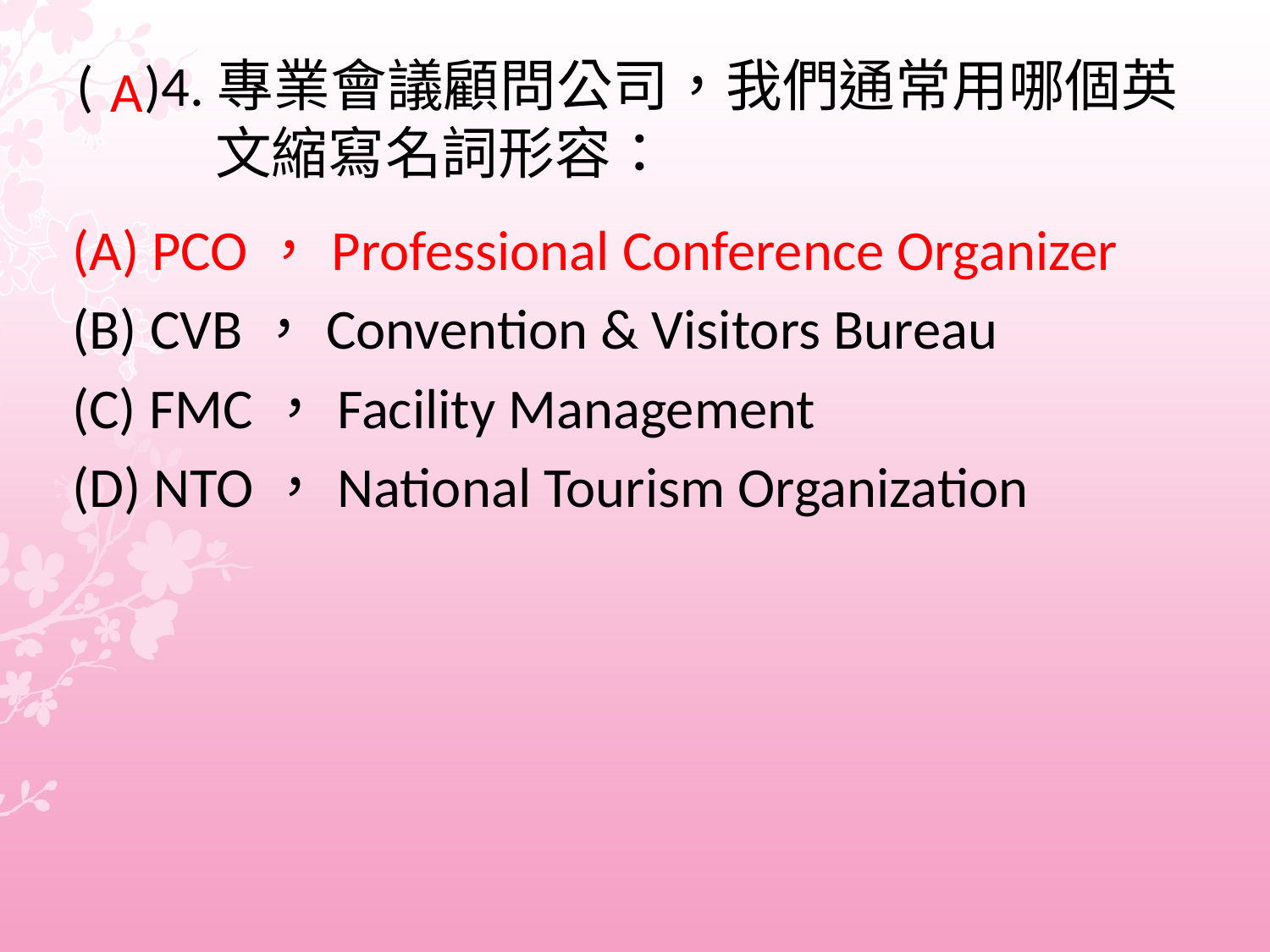

# (    )4.專業會議顧問公司，我們通常用哪個英 文縮寫名詞形容：
   A

(A) PCO，Professional Conference Organizer
(B) CVB，Convention & Visitors Bureau
(C) FMC，Facility Management
(D) NTO，National Tourism Organization